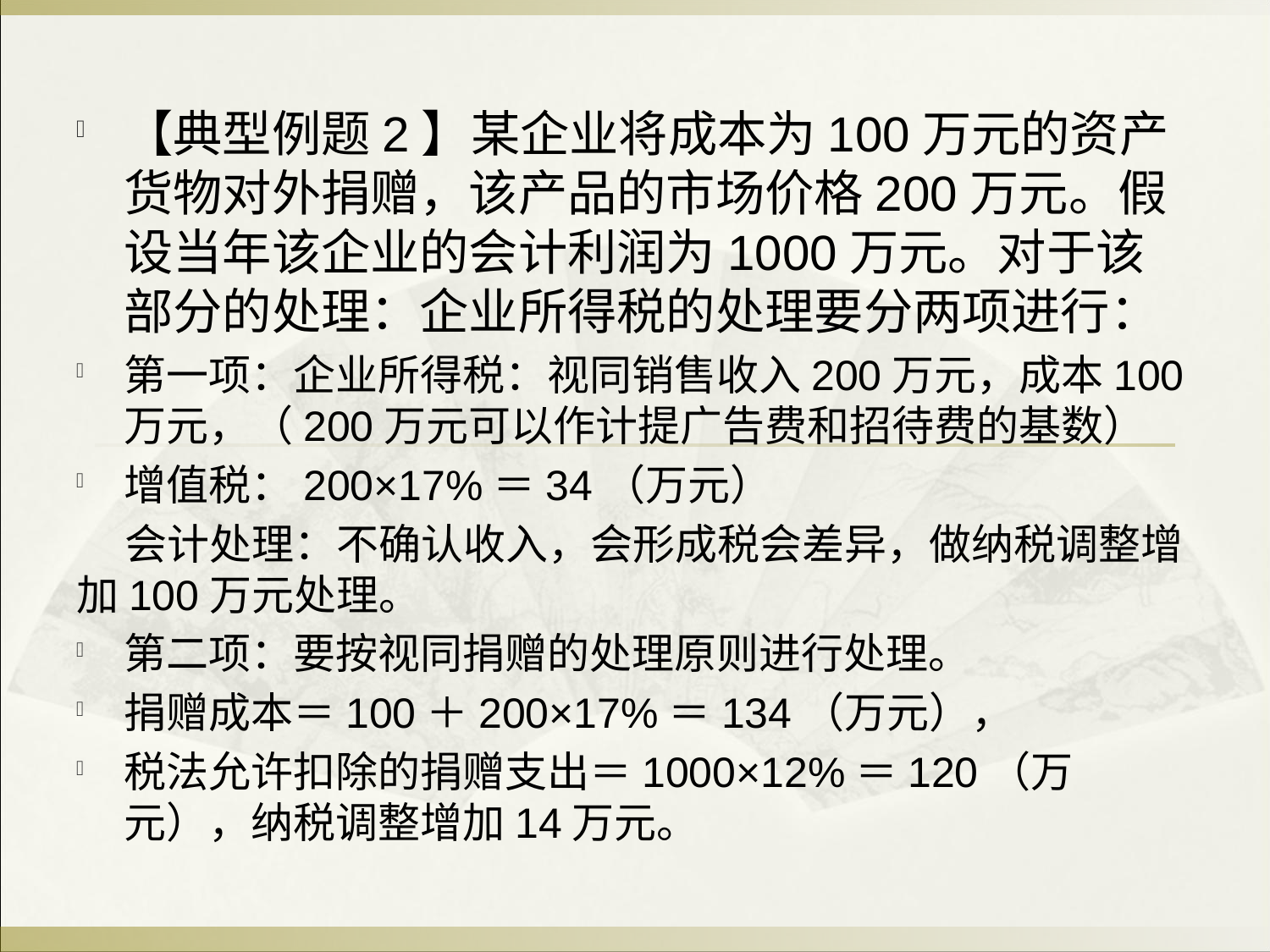

【典型例题2】某企业将成本为100万元的资产货物对外捐赠，该产品的市场价格200万元。假设当年该企业的会计利润为1000万元。对于该部分的处理：企业所得税的处理要分两项进行：
第一项：企业所得税：视同销售收入200万元，成本100万元，（200万元可以作计提广告费和招待费的基数）
增值税：200×17%＝34（万元）
    会计处理：不确认收入，会形成税会差异，做纳税调整增加100万元处理。
第二项：要按视同捐赠的处理原则进行处理。
捐赠成本＝100＋200×17%＝134（万元），
税法允许扣除的捐赠支出＝1000×12%＝120（万元），纳税调整增加14万元。